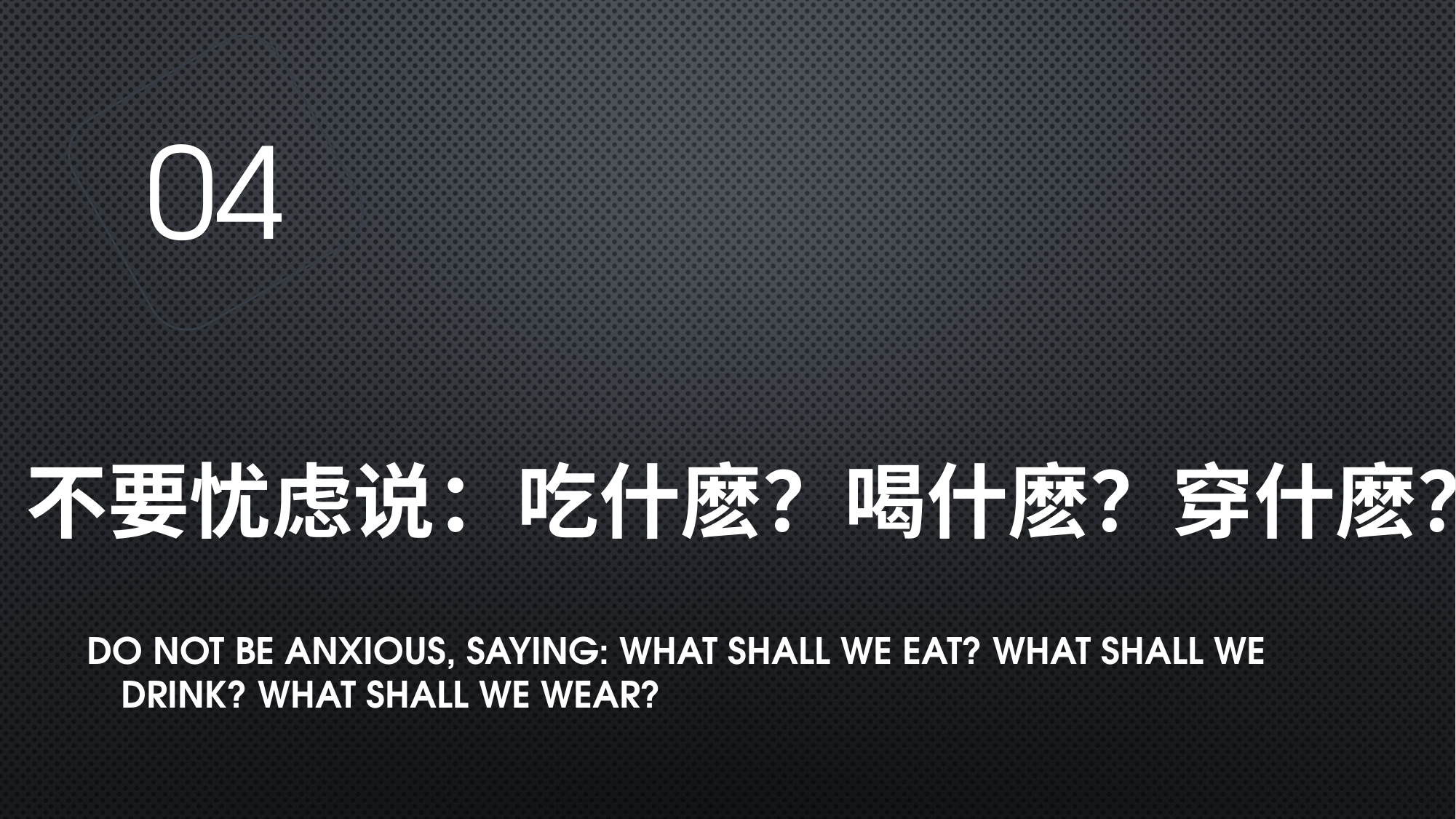

04
# 不要忧虑说：吃什麽？喝什麽？穿什麽？
Do not be anxious, saying: What shall we eat? What shall we drink? What shall we wear?